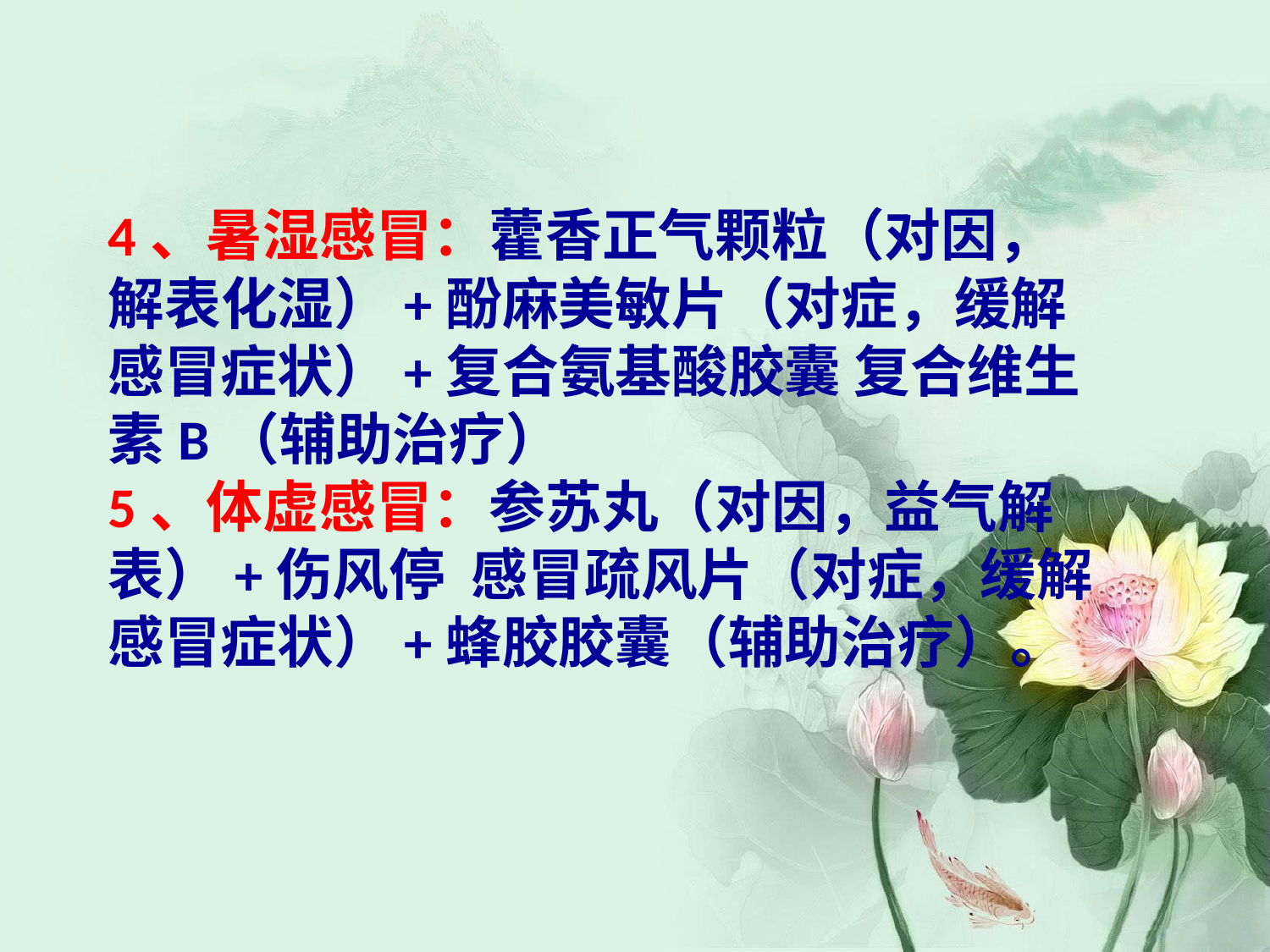

# 4、暑湿感冒：藿香正气颗粒（对因，解表化湿）+酚麻美敏片（对症，缓解感冒症状）+复合氨基酸胶囊 复合维生素B（辅助治疗） 5、体虚感冒：参苏丸（对因，益气解表）+伤风停  感冒疏风片（对症，缓解感冒症状）+蜂胶胶囊（辅助治疗）。